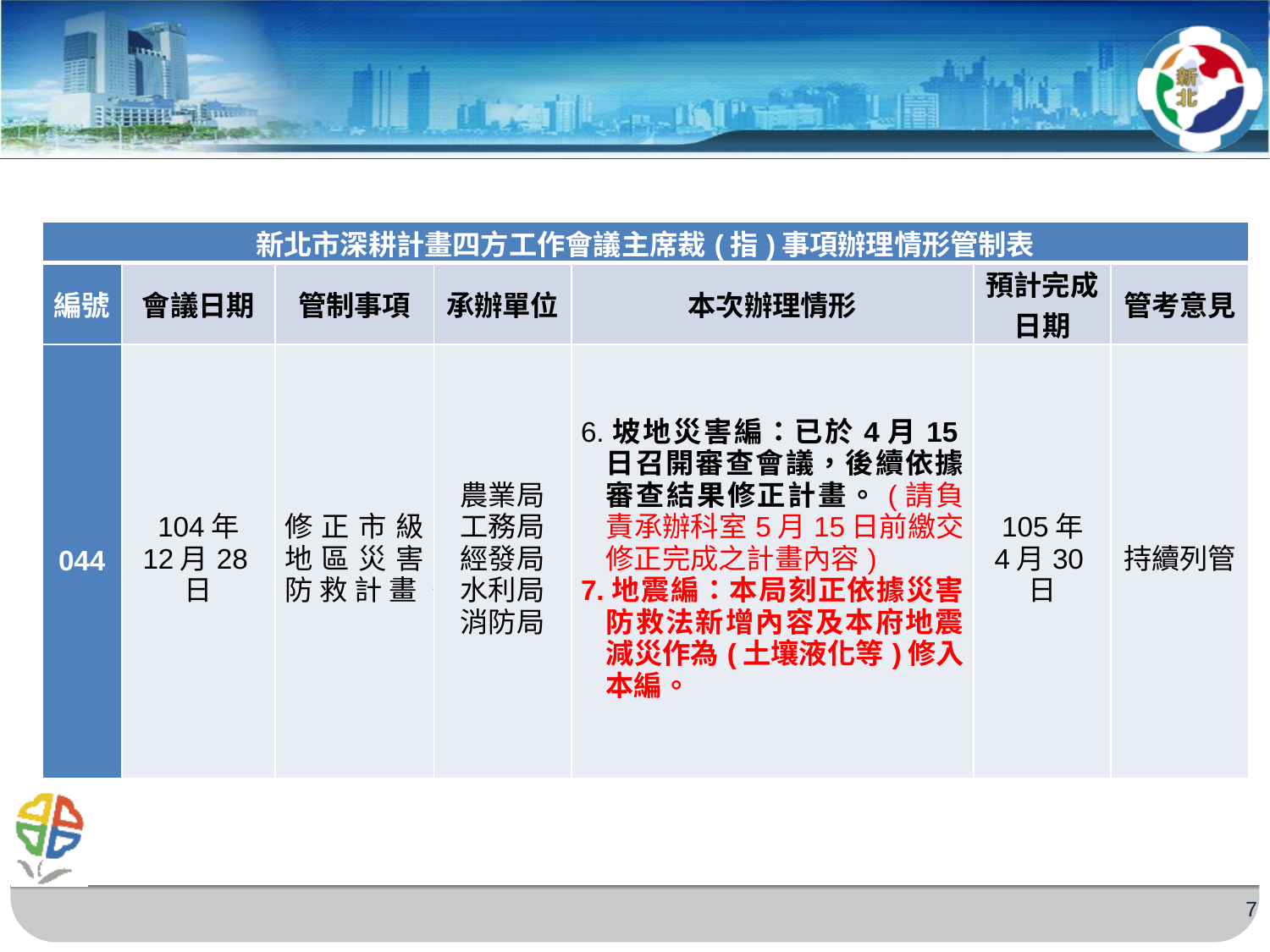

| 新北市深耕計畫四方工作會議主席裁(指)事項辦理情形管制表 |  |  |  |  |  |  |
| --- | --- | --- | --- | --- | --- | --- |
| 編號 | 會議日期 | 管制事項 | 承辦單位 | 本次辦理情形 | 預計完成日期 | 管考意見 |
| 044 | 104年 12月28日 | 修正市級地區災害防救計畫。 | 農業局 工務局 經發局 水利局 消防局 | 6.坡地災害編：已於4月15日召開審查會議，後續依據審查結果修正計畫。(請負責承辦科室5月15日前繳交修正完成之計畫內容) 7.地震編：本局刻正依據災害防救法新增內容及本府地震減災作為(土壤液化等)修入本編。 | 105年 4月30日 | 持續列管 |
7